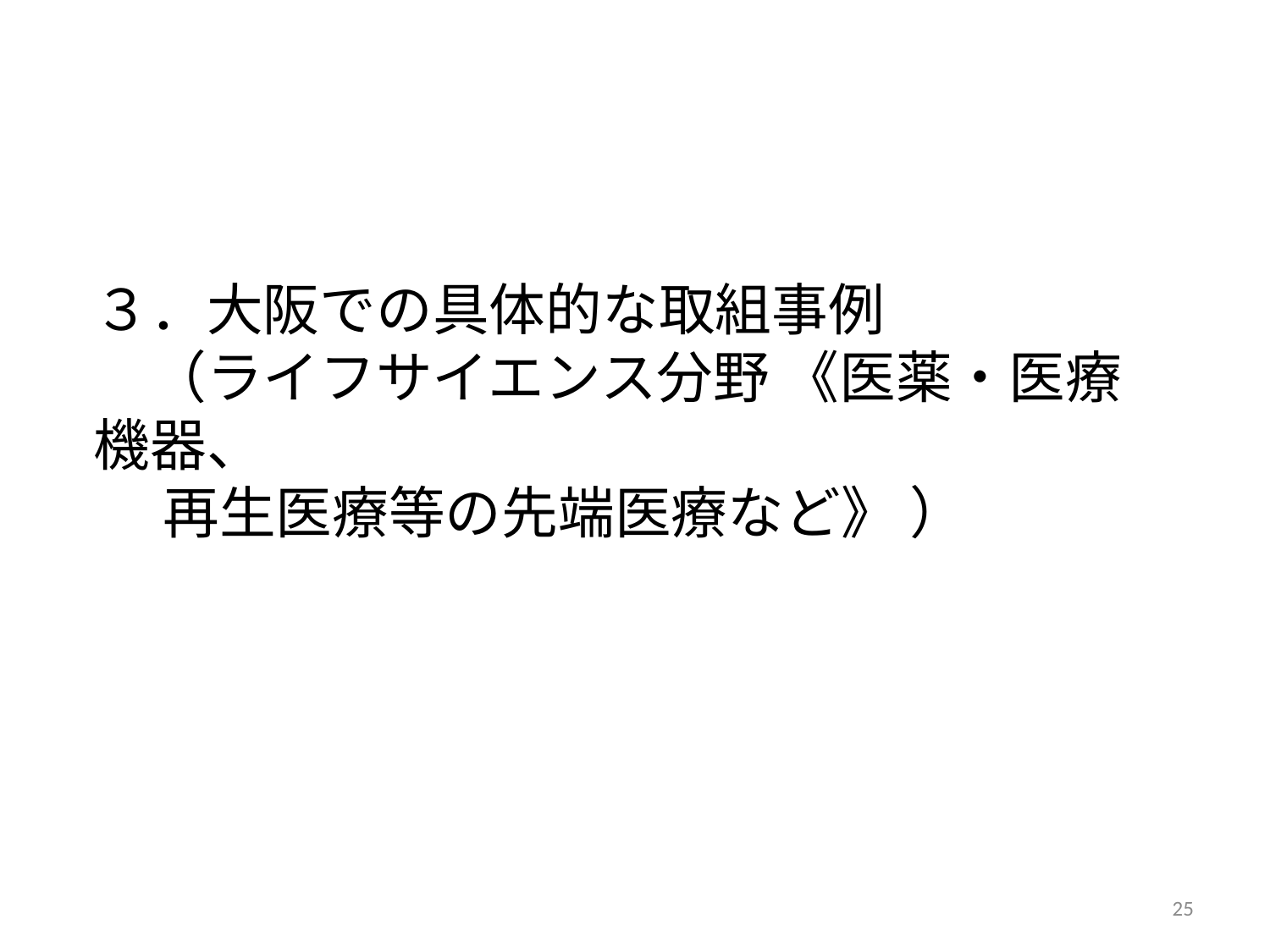

# ３．大阪での具体的な取組事例 　（ライフサイエンス分野 《医薬・医療機器、 　 再生医療等の先端医療など》 ）
25